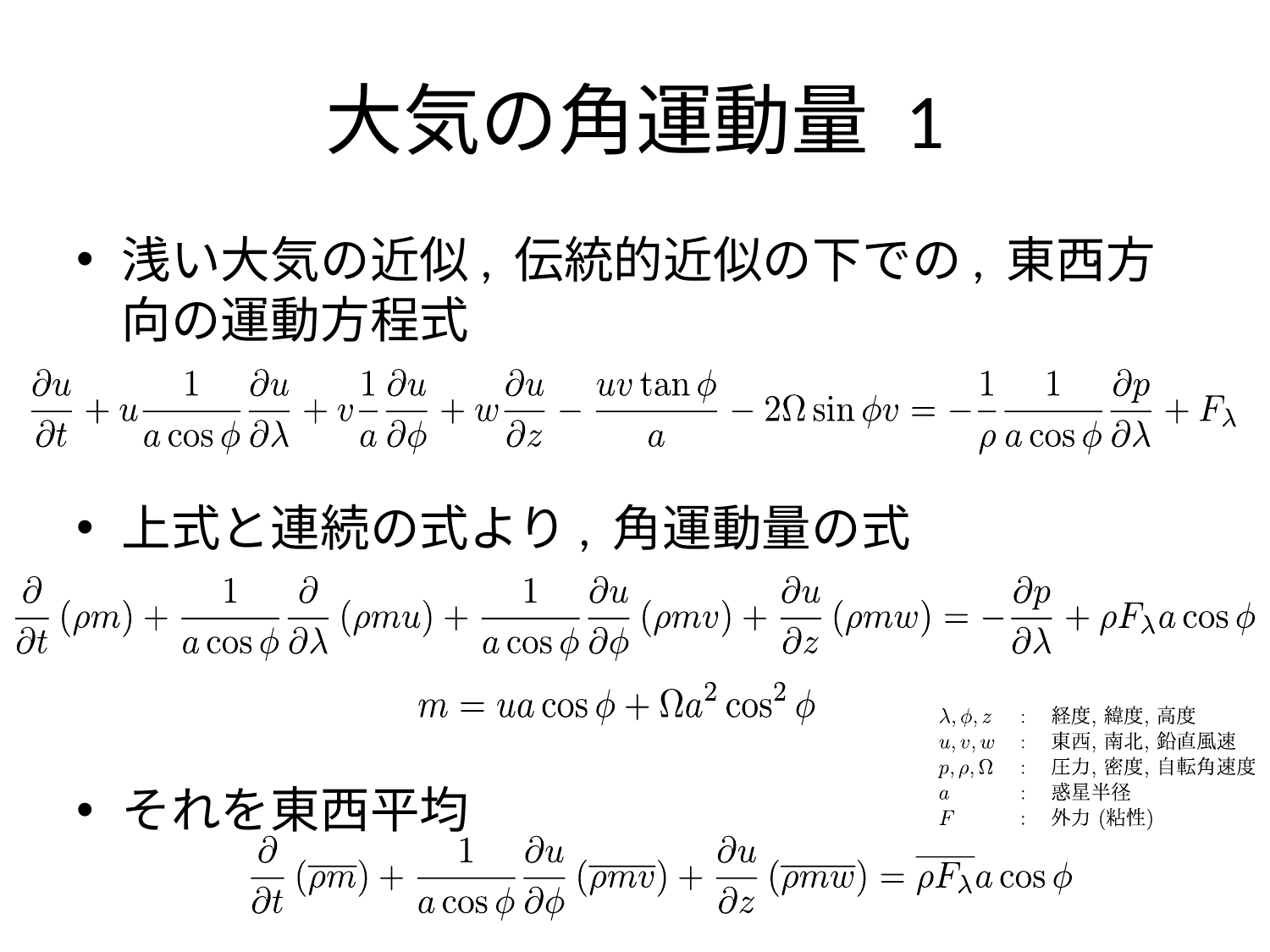

# 大気の角運動量 1
浅い大気の近似, 伝統的近似の下での, 東西方向の運動方程式

上式と連続の式より, 角運動量の式

それを東西平均